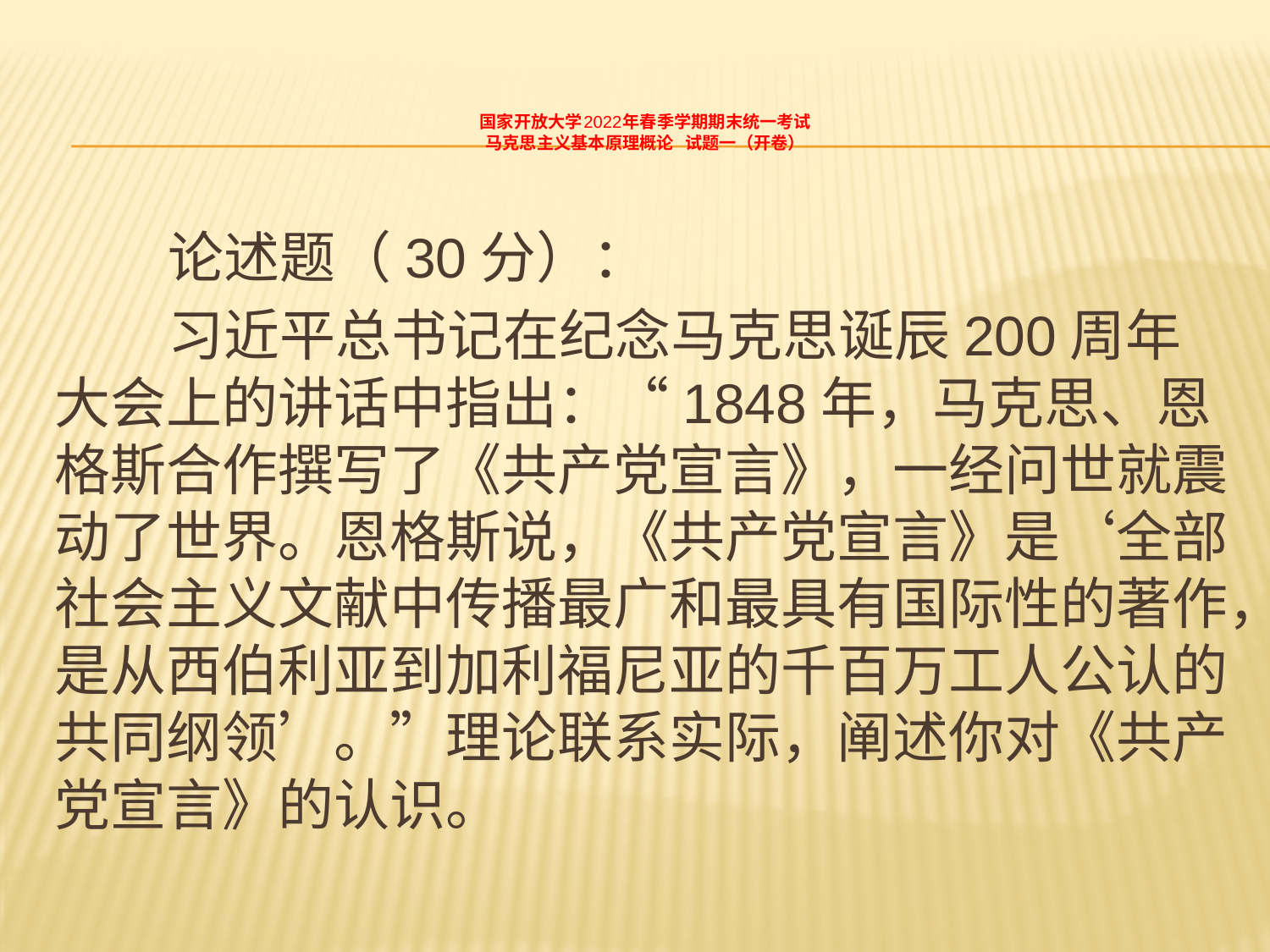

# 国家开放大学2022年春季学期期末统一考试 马克思主义基本原理概论   试题一（开卷）
        论述题（30分）：
        习近平总书记在纪念马克思诞辰200周年大会上的讲话中指出：“1848年，马克思、恩格斯合作撰写了《共产党宣言》，一经问世就震动了世界。恩格斯说，《共产党宣言》是‘全部社会主义文献中传播最广和最具有国际性的著作，是从西伯利亚到加利福尼亚的千百万工人公认的共同纲领’。”理论联系实际，阐述你对《共产党宣言》的认识。